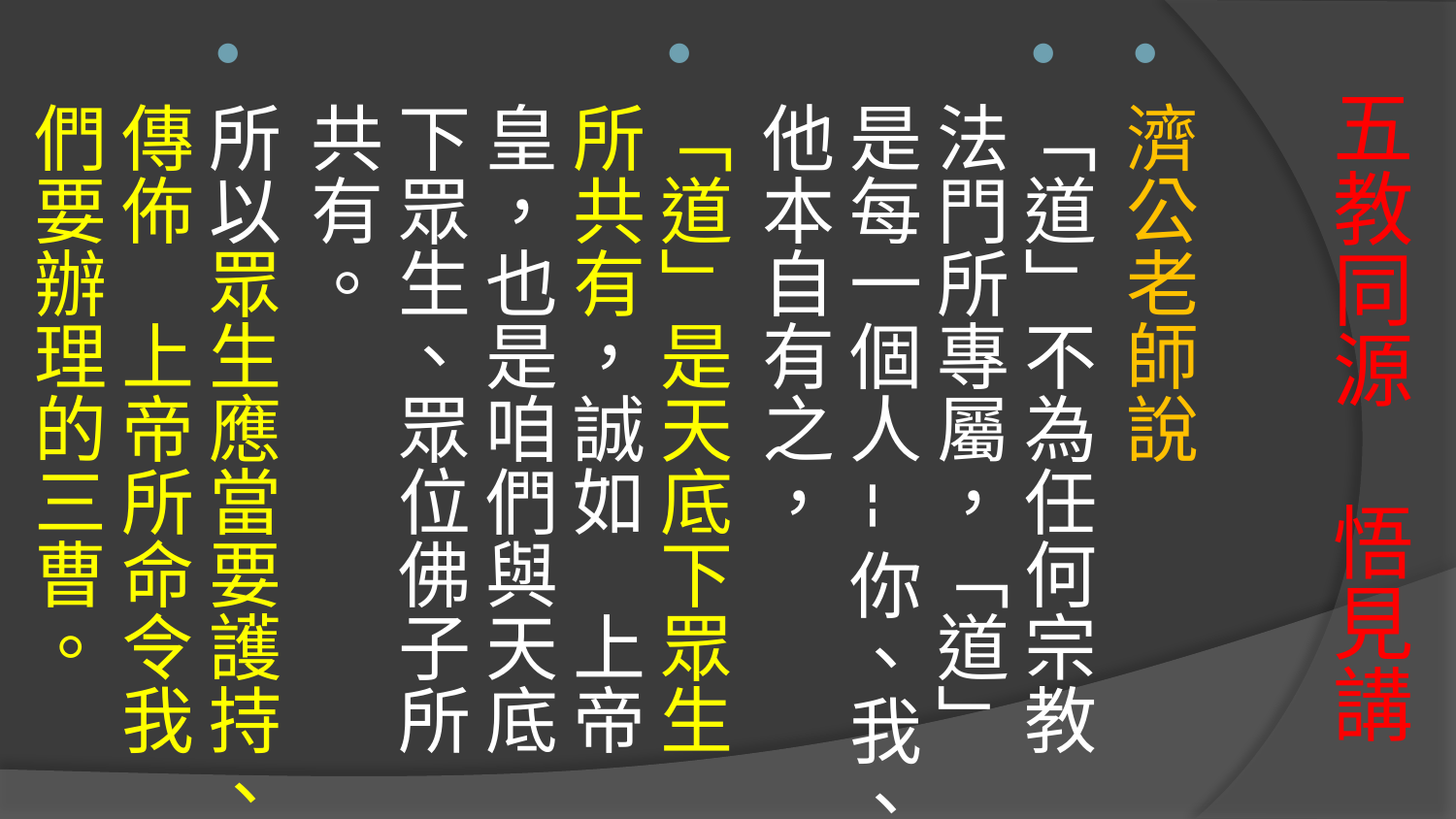

濟公老師說
「道」不為任何宗教法門所專屬，「道」是每一個人--你、我、他本自有之，
「道」是天底下眾生所共有，誠如　上帝皇，也是咱們與天底下眾生、眾位佛子所共有。
所以眾生應當要護持、傳佈　上帝所命令我們要辦理的三曹。
# 五教同源     悟見講